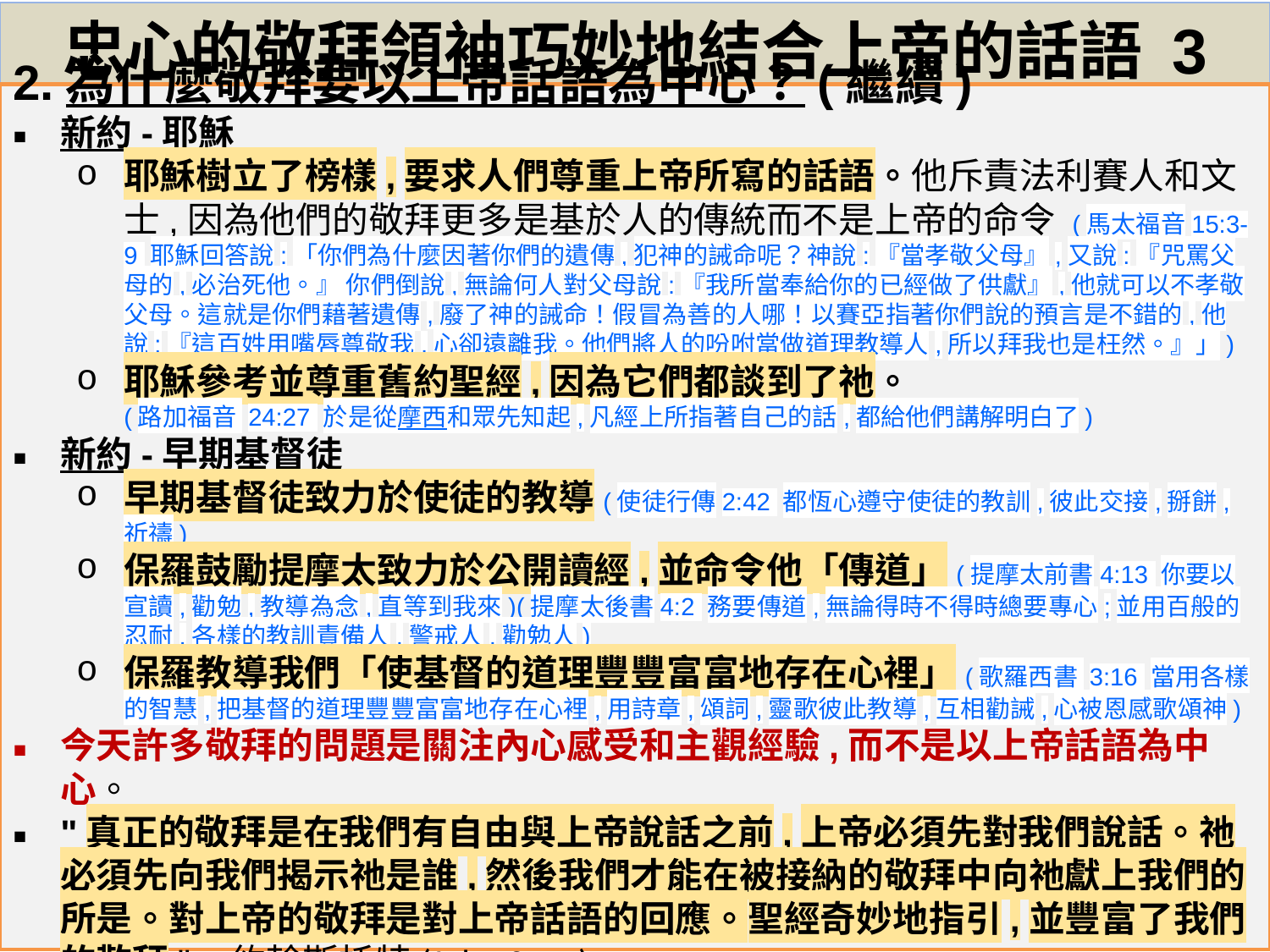

# 忠心的敬拜領袖巧妙地結合上帝的話語 3
2.為什麼敬拜要以上帝話語為中心？(繼續)
新約-耶穌
耶穌樹立了榜樣,要求人們尊重上帝所寫的話語。他斥責法利賽人和文士,因為他們的敬拜更多是基於人的傳統而不是上帝的命令 (馬太福音15:3-9 耶穌回答說:「你們為什麼因著你們的遺傳,犯神的誡命呢？神說:『當孝敬父母』,又說:『咒罵父母的,必治死他。』 你們倒說,無論何人對父母說:『我所當奉給你的已經做了供獻』,他就可以不孝敬父母。這就是你們藉著遺傳,廢了神的誡命！假冒為善的人哪！以賽亞指著你們說的預言是不錯的,他說:『這百姓用嘴唇尊敬我,心卻遠離我。他們將人的吩咐當做道理教導人,所以拜我也是枉然。』」)
耶穌參考並尊重舊約聖經,因為它們都談到了祂。
(路加福音 24:27 於是從摩西和眾先知起,凡經上所指著自己的話,都給他們講解明白了)
新約-早期基督徒
早期基督徒致力於使徒的教導(使徒行傳2:42 都恆心遵守使徒的教訓,彼此交接,掰餅,祈禱)
保羅鼓勵提摩太致力於公開讀經,並命令他「傳道」(提摩太前書4:13 你要以宣讀,勸勉,教導為念,直等到我來)(提摩太後書4:2 務要傳道,無論得時不得時總要專心;並用百般的忍耐,各樣的教訓責備人,警戒人,勸勉人)
保羅教導我們「使基督的道理豐豐富富地存在心裡」(歌羅西書 3:16 當用各樣的智慧,把基督的道理豐豐富富地存在心裡,用詩章,頌詞,靈歌彼此教導,互相勸誡,心被恩感歌頌神)
今天許多敬拜的問題是關注內心感受和主觀經驗,而不是以上帝話語為中心。
"真正的敬拜是在我們有自由與上帝說話之前,上帝必須先對我們說話。祂必須先向我們揭示祂是誰,然後我們才能在被接納的敬拜中向祂獻上我們的所是。對上帝的敬拜是對上帝話語的回應。聖經奇妙地指引,並豐富了我們的敬拜" ~約翰斯托特(John Stott)